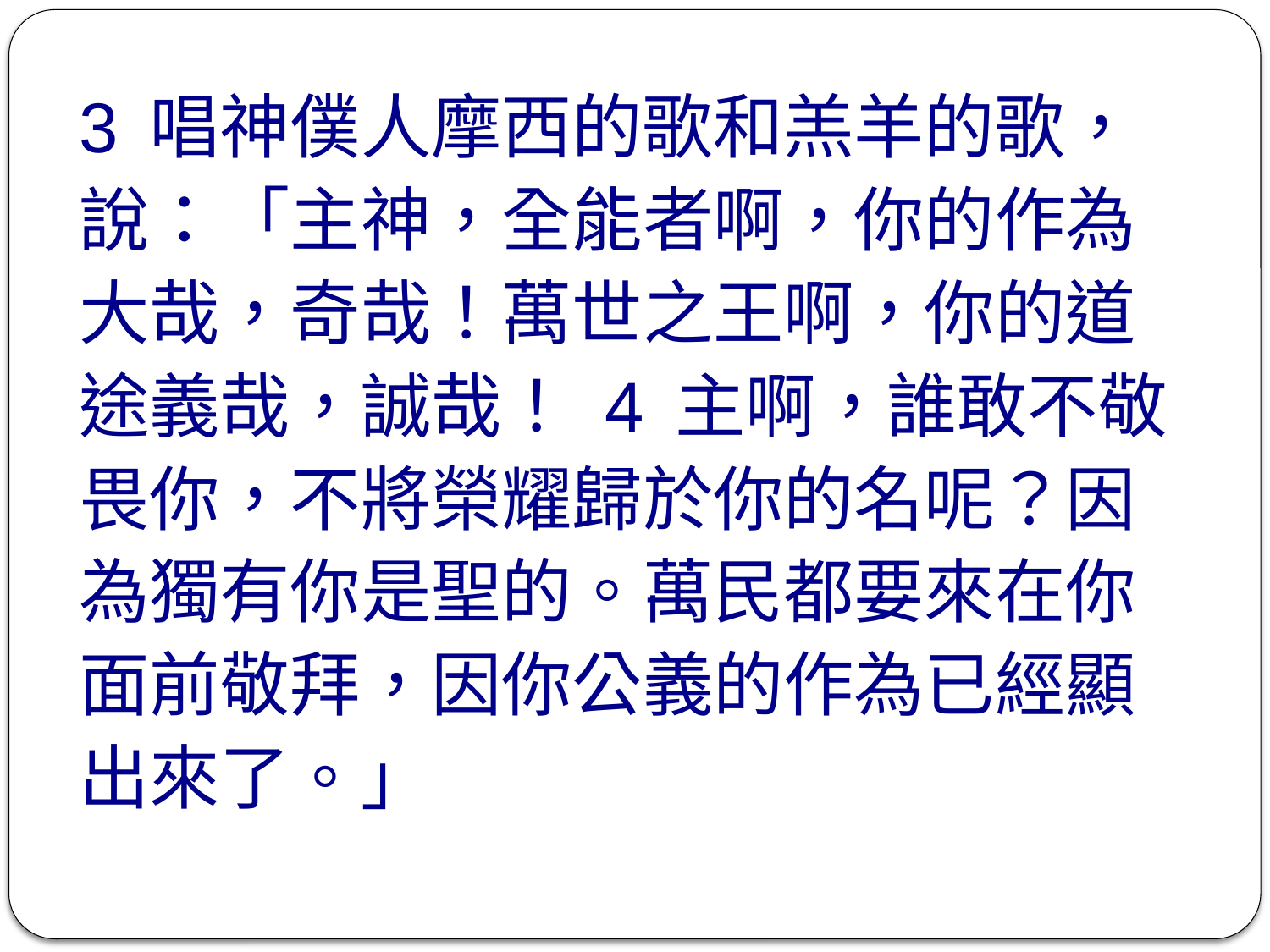

3 唱神僕人摩西的歌和羔羊的歌，說：「主神，全能者啊，你的作為大哉，奇哉！萬世之王啊，你的道途義哉，誠哉！ 4 主啊，誰敢不敬畏你，不將榮耀歸於你的名呢？因為獨有你是聖的。萬民都要來在你面前敬拜，因你公義的作為已經顯出來了。」